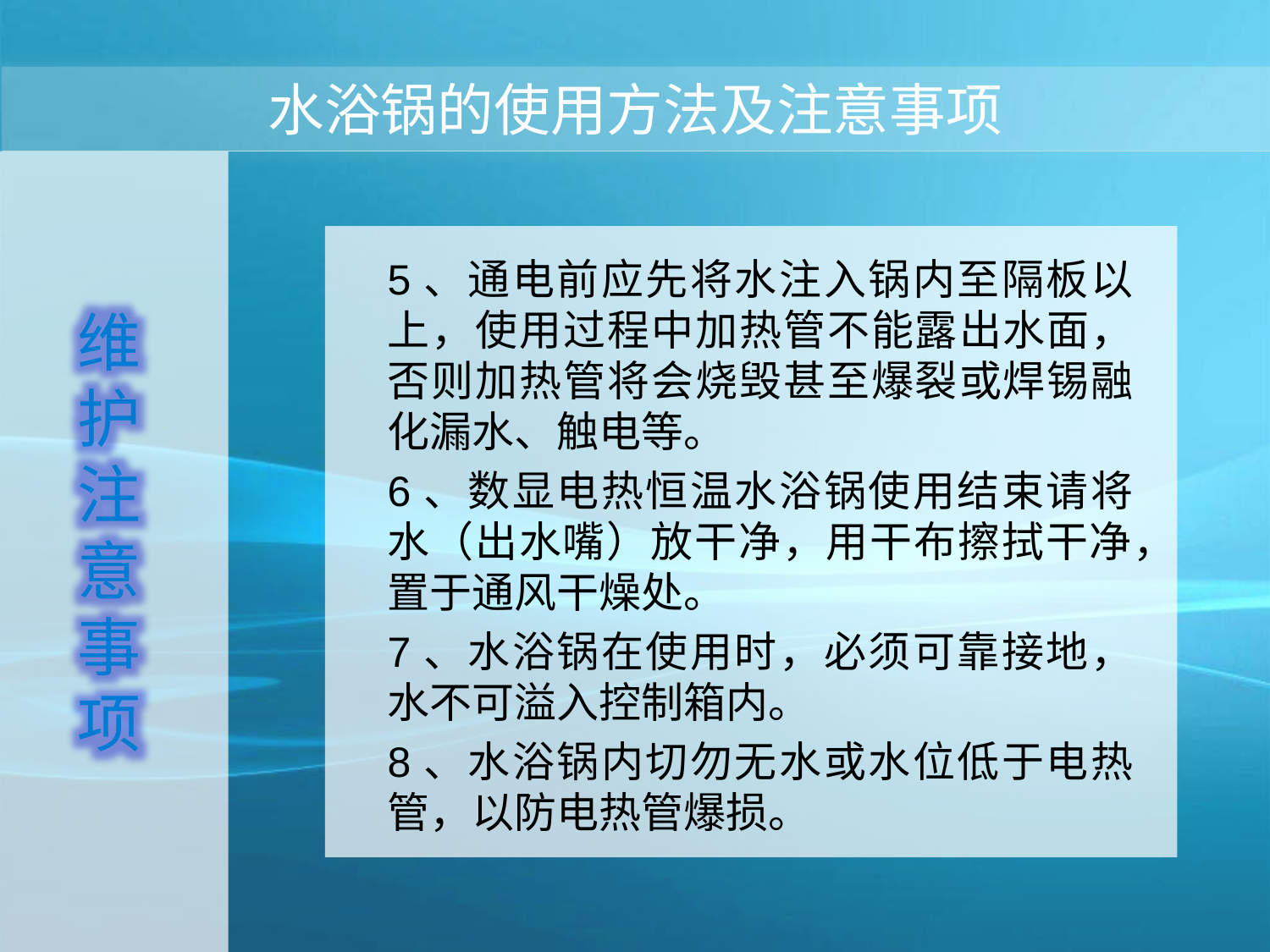

# 水浴锅的使用方法及注意事项

5、通电前应先将水注入锅内至隔板以上，使用过程中加热管不能露出水面，否则加热管将会烧毁甚至爆裂或焊锡融化漏水、触电等。
6、数显电热恒温水浴锅使用结束请将水（出水嘴）放干净，用干布擦拭干净，置于通风干燥处。
7、水浴锅在使用时，必须可靠接地，水不可溢入控制箱内。
8、水浴锅内切勿无水或水位低于电热管，以防电热管爆损。
维护注意事项